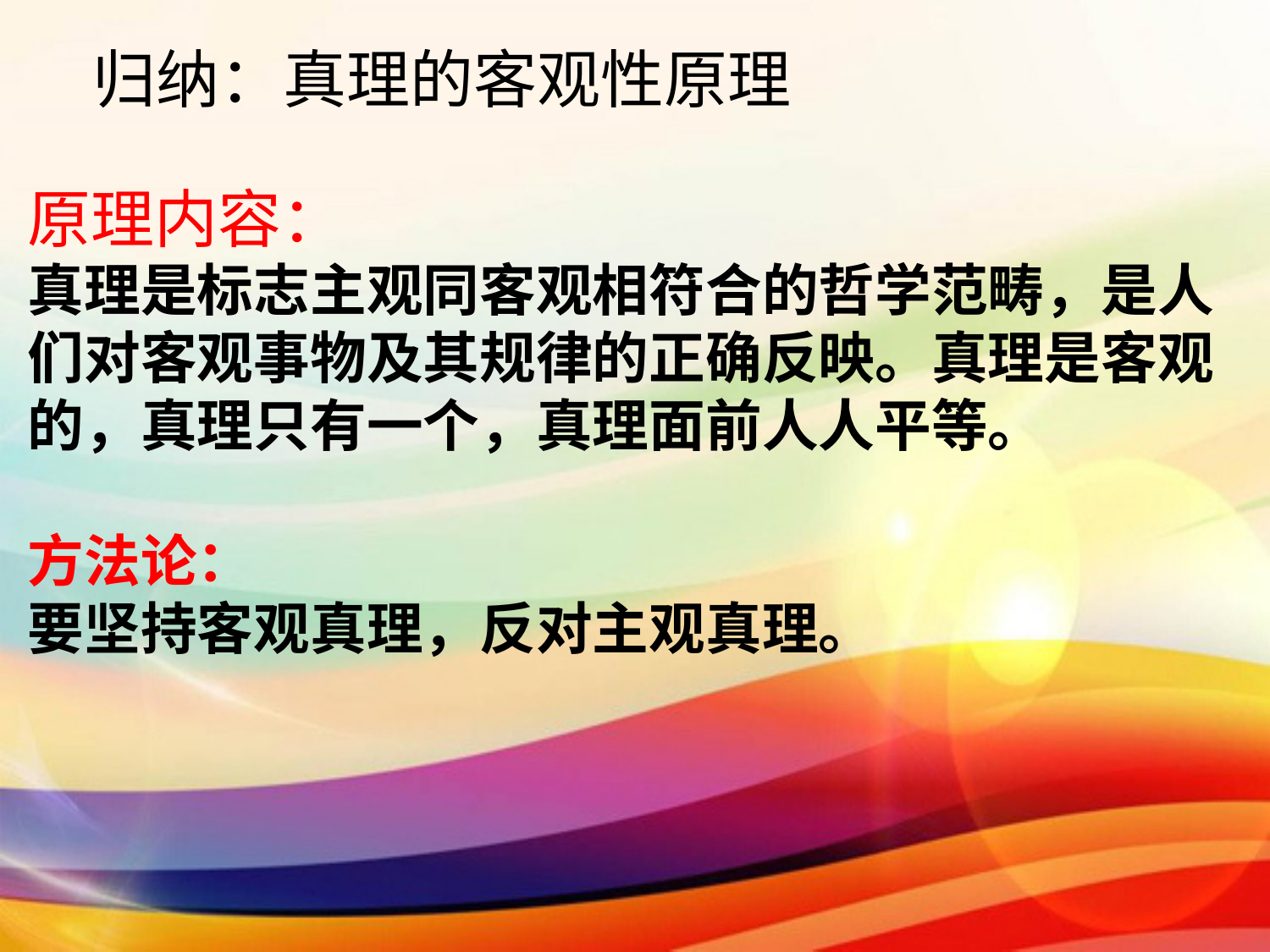

归纳：真理的客观性原理
原理内容：
真理是标志主观同客观相符合的哲学范畴，是人们对客观事物及其规律的正确反映。真理是客观的，真理只有一个，真理面前人人平等。

方法论：
要坚持客观真理，反对主观真理。
14